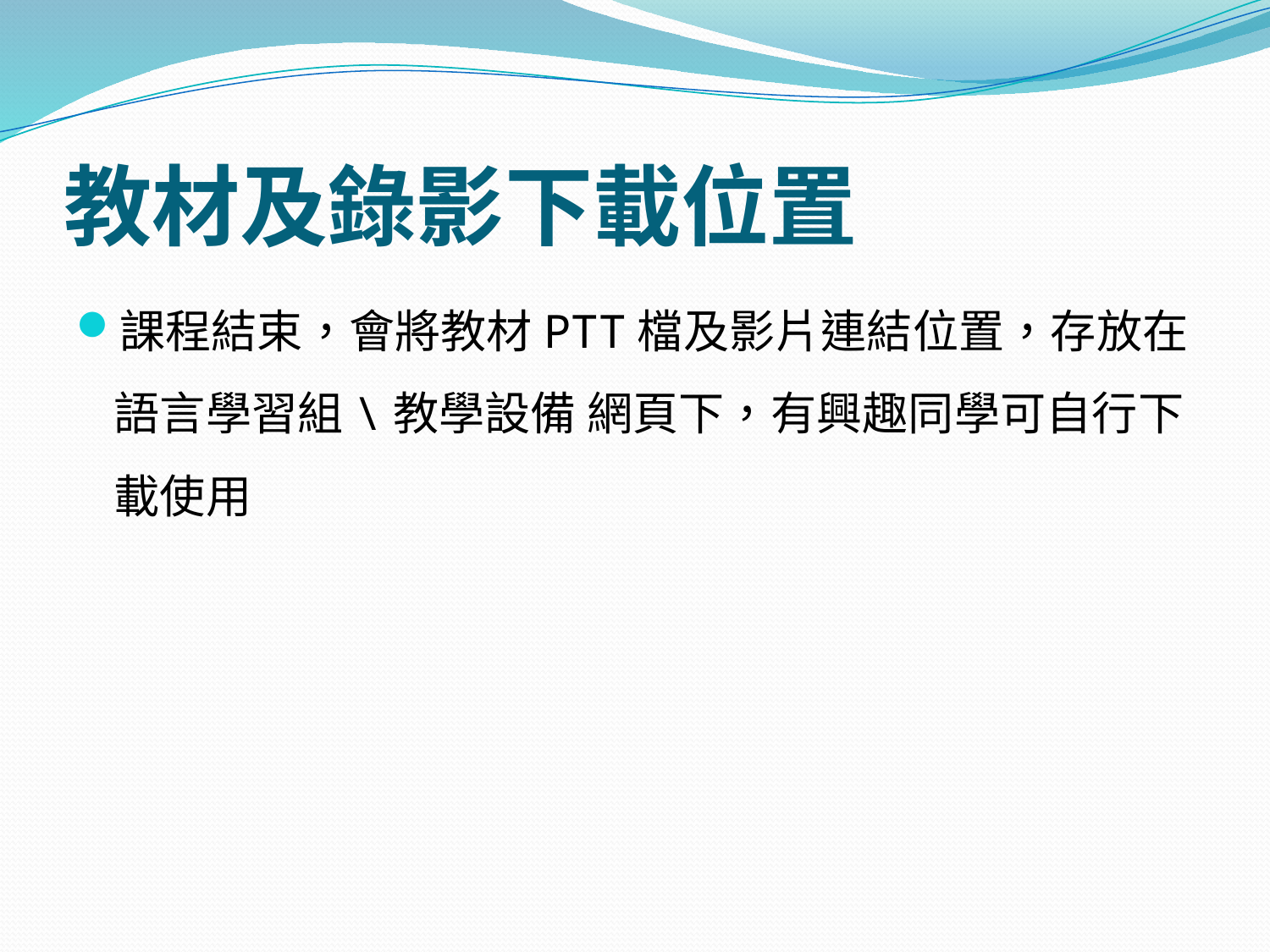

# 教材及錄影下載位置
課程結束，會將教材PTT檔及影片連結位置，存放在語言學習組\教學設備 網頁下，有興趣同學可自行下載使用